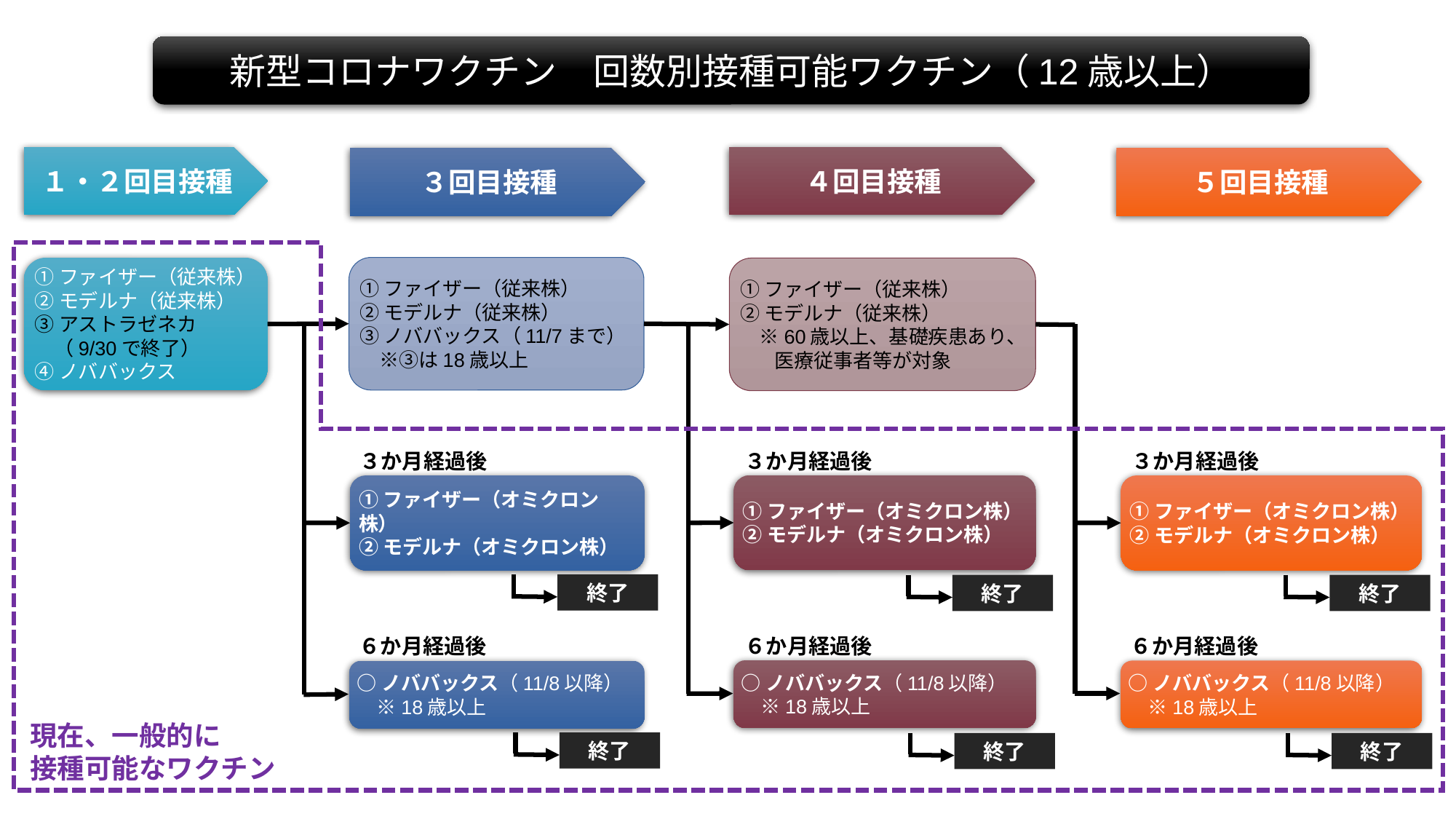

新型コロナワクチン　回数別接種可能ワクチン（12歳以上）
１・２回目接種
４回目接種
３回目接種
５回目接種

①ファイザー（従来株）
②モデルナ（従来株）
③ノババックス（11/7まで）
　※③は18歳以上
①ファイザー（従来株）
②モデルナ（従来株）
③アストラゼネカ
　（9/30で終了）
④ノババックス
①ファイザー（従来株）
②モデルナ（従来株）
　※60歳以上、基礎疾患あり、医療従事者等が対象
３か月経過後
３か月経過後
３か月経過後
①ファイザー（オミクロン株）
②モデルナ（オミクロン株）
①ファイザー（オミクロン株）
②モデルナ（オミクロン株）
①ファイザー（オミクロン株）
②モデルナ（オミクロン株）
終了
終了
終了
６か月経過後
６か月経過後
６か月経過後
○ノババックス（11/8以降）
　※18歳以上
○ノババックス（11/8以降）
　※18歳以上
○ノババックス（11/8以降）
　※18歳以上
現在、一般的に
接種可能なワクチン
終了
終了
終了